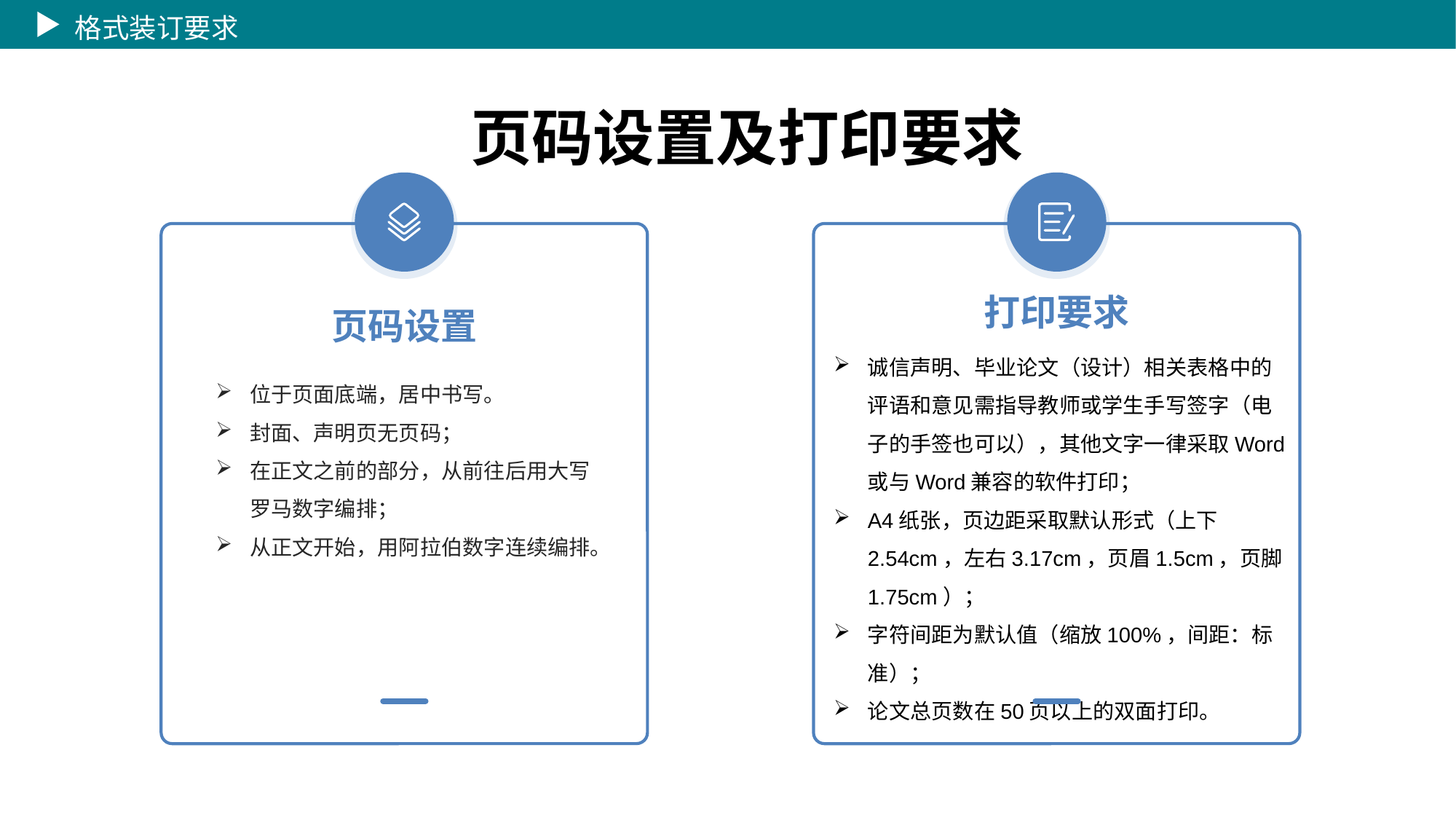

格式装订要求

页码设置及打印要求

打印要求
页码设置
诚信声明、毕业论文（设计）相关表格中的评语和意见需指导教师或学生手写签字（电子的手签也可以），其他文字一律采取Word或与Word兼容的软件打印；
A4纸张，页边距采取默认形式（上下2.54cm，左右3.17cm，页眉1.5cm，页脚1.75cm）；
字符间距为默认值（缩放100%，间距：标准）；
论文总页数在50页以上的双面打印。
位于页面底端，居中书写。
封面、声明页无页码；
在正文之前的部分，从前往后用大写罗马数字编排；
从正文开始，用阿拉伯数字连续编排。